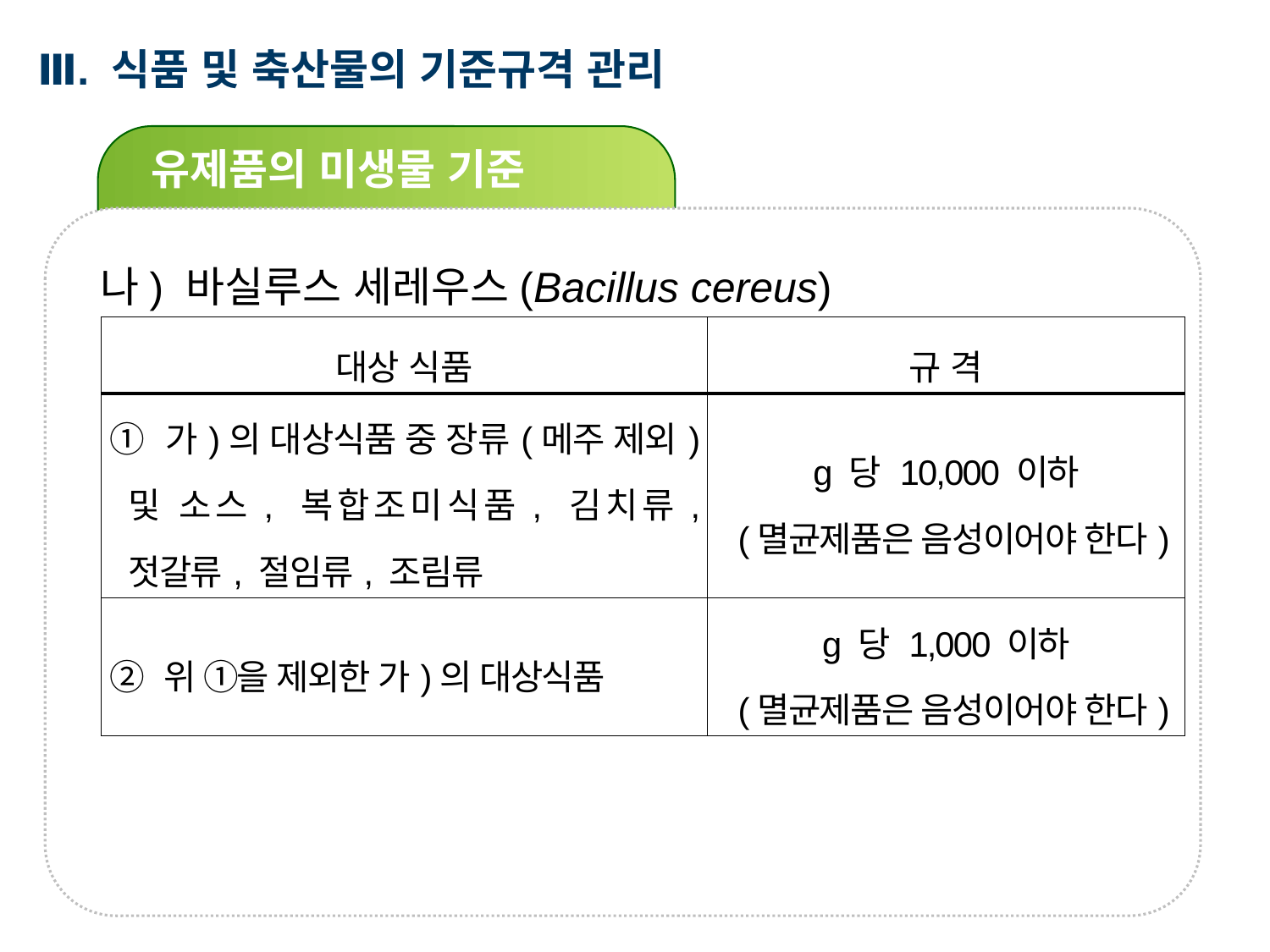

Ⅲ. 식품 및 축산물의 기준규격 관리

유제품의 미생물 기준
 나) 바실루스 세레우스(Bacillus cereus)
| 대상 식품 | 규 격 |
| --- | --- |
| ① 가)의 대상식품 중 장류(메주 제외) 및 소스, 복합조미식품, 김치류, 젓갈류, 절임류, 조림류 | g 당 10,000 이하 (멸균제품은 음성이어야 한다) |
| ② 위 ①을 제외한 가)의 대상식품 | g 당 1,000 이하 (멸균제품은 음성이어야 한다) |